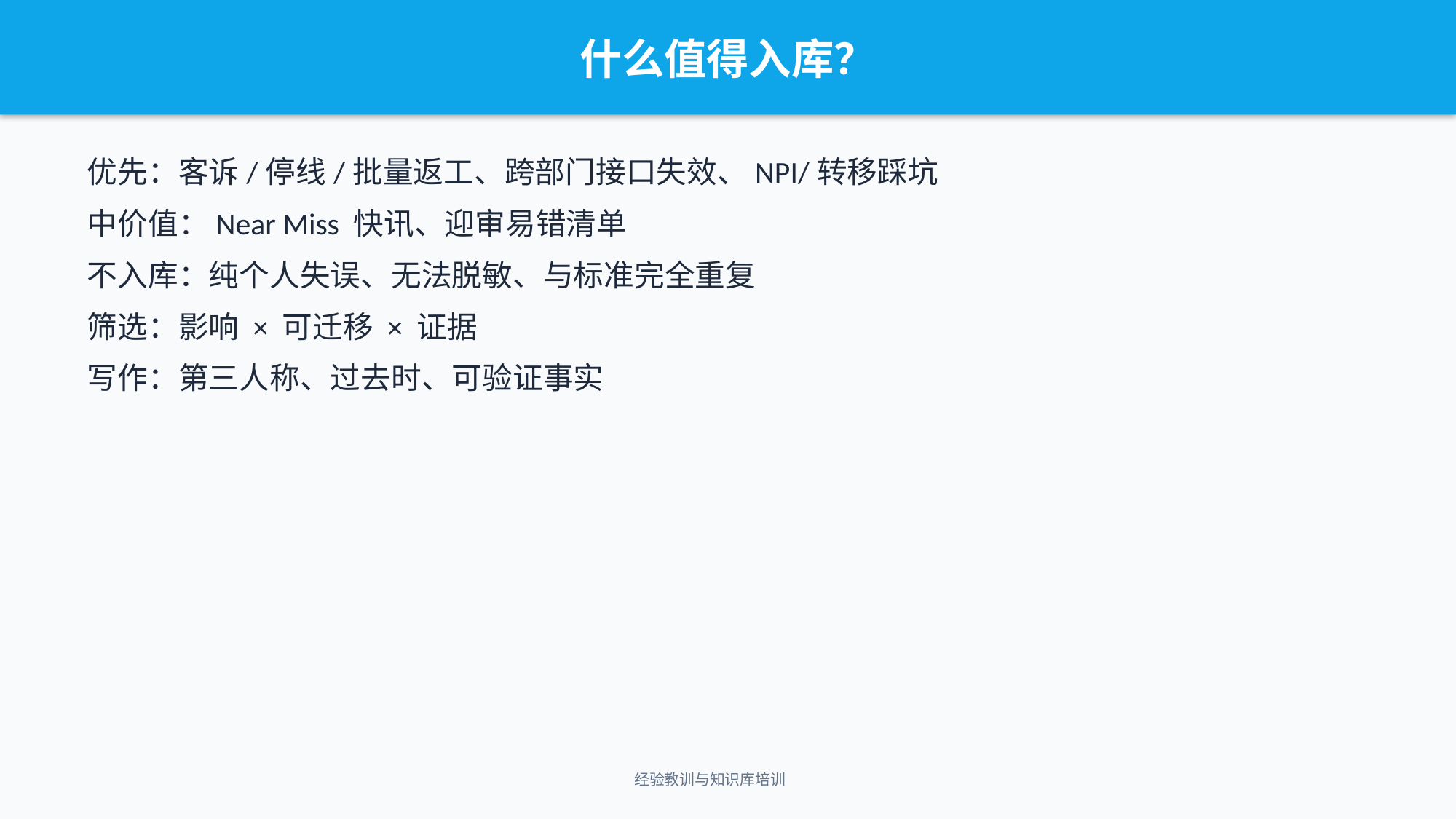

什么值得入库？
优先：客诉/停线/批量返工、跨部门接口失效、NPI/转移踩坑
中价值：Near Miss 快讯、迎审易错清单
不入库：纯个人失误、无法脱敏、与标准完全重复
筛选：影响 × 可迁移 × 证据
写作：第三人称、过去时、可验证事实
经验教训与知识库培训